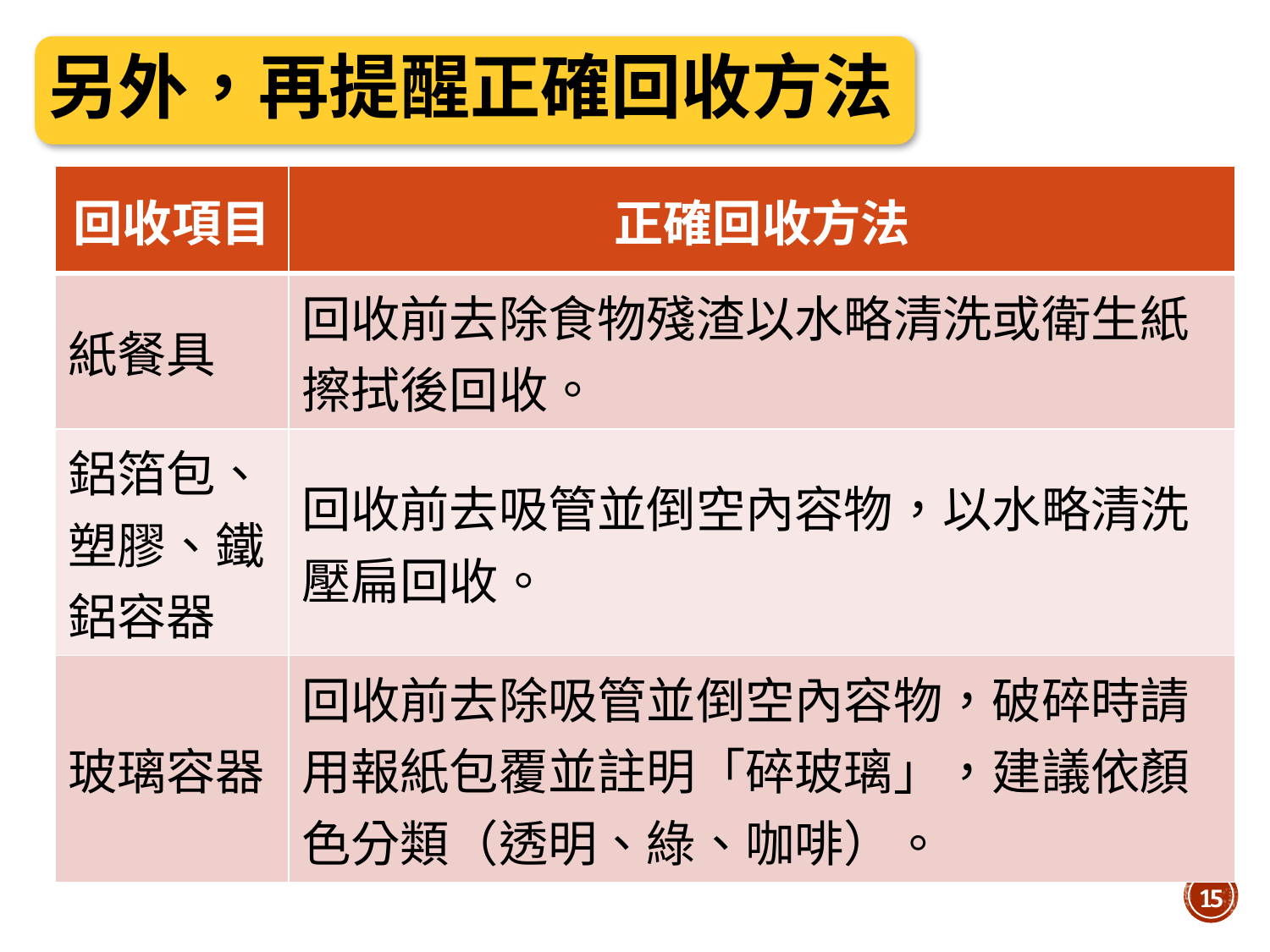

另外，再提醒正確回收方法
| 回收項目 | 正確回收方法 |
| --- | --- |
| 紙餐具 | 回收前去除食物殘渣以水略清洗或衛生紙擦拭後回收。 |
| 鋁箔包、塑膠、鐵鋁容器 | 回收前去吸管並倒空內容物，以水略清洗壓扁回收。 |
| 玻璃容器 | 回收前去除吸管並倒空內容物，破碎時請用報紙包覆並註明「碎玻璃」，建議依顏色分類（透明、綠、咖啡）。 |
15